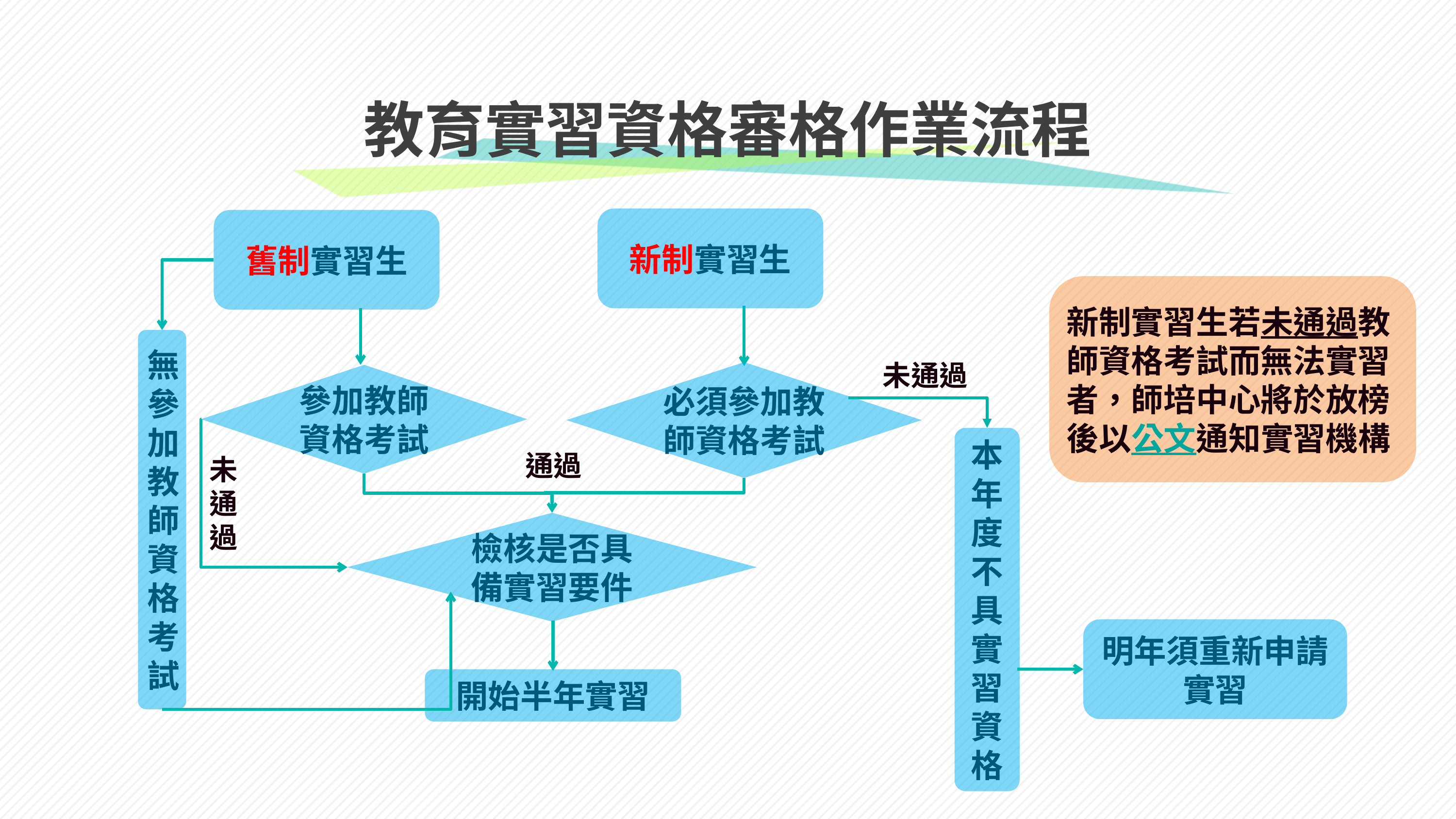

# 教育實習資格審格作業流程
新制實習生

舊制實習生
新制實習生若未通過教師資格考試而無法實習者，師培中心將於放榜後以公文通知實習機構
必須參加教師資格考試
參加教師資格考試
無參加教師資格考試
未通過
本年度不具實習資格
通過
未通過
檢核是否具備實習要件
明年須重新申請實習
開始半年實習